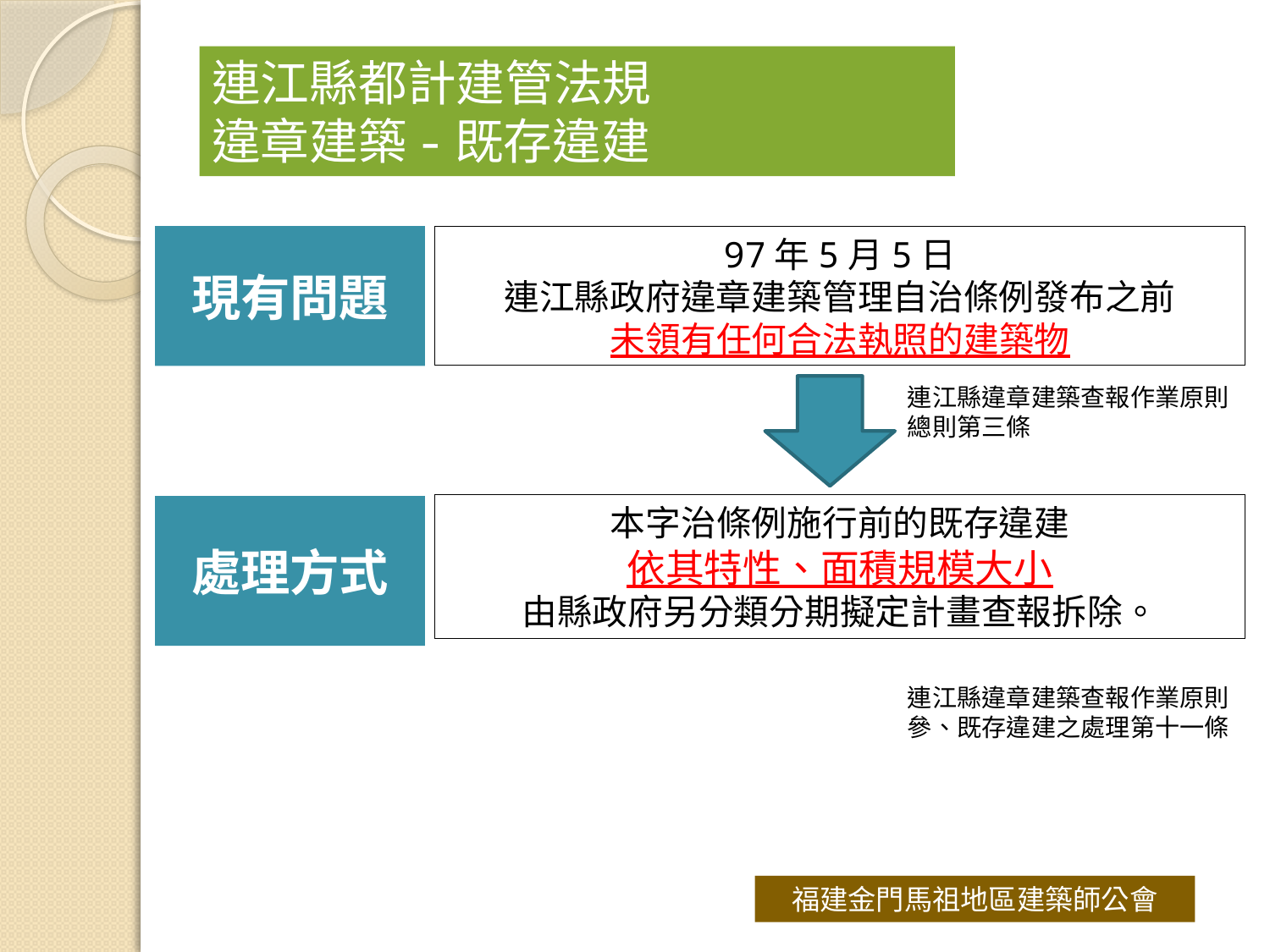

# 連江縣都計建管法規 違章建築-既存違建
現有問題
97年5月5日
連江縣政府違章建築管理自治條例發布之前
未領有任何合法執照的建築物

連江縣違章建築查報作業原則
總則第三條
本字治條例施行前的既存違建
依其特性、面積規模大小
由縣政府另分類分期擬定計畫查報拆除。
處理方式
連江縣違章建築查報作業原則
參、既存違建之處理第十一條
福建金門馬祖地區建築師公會